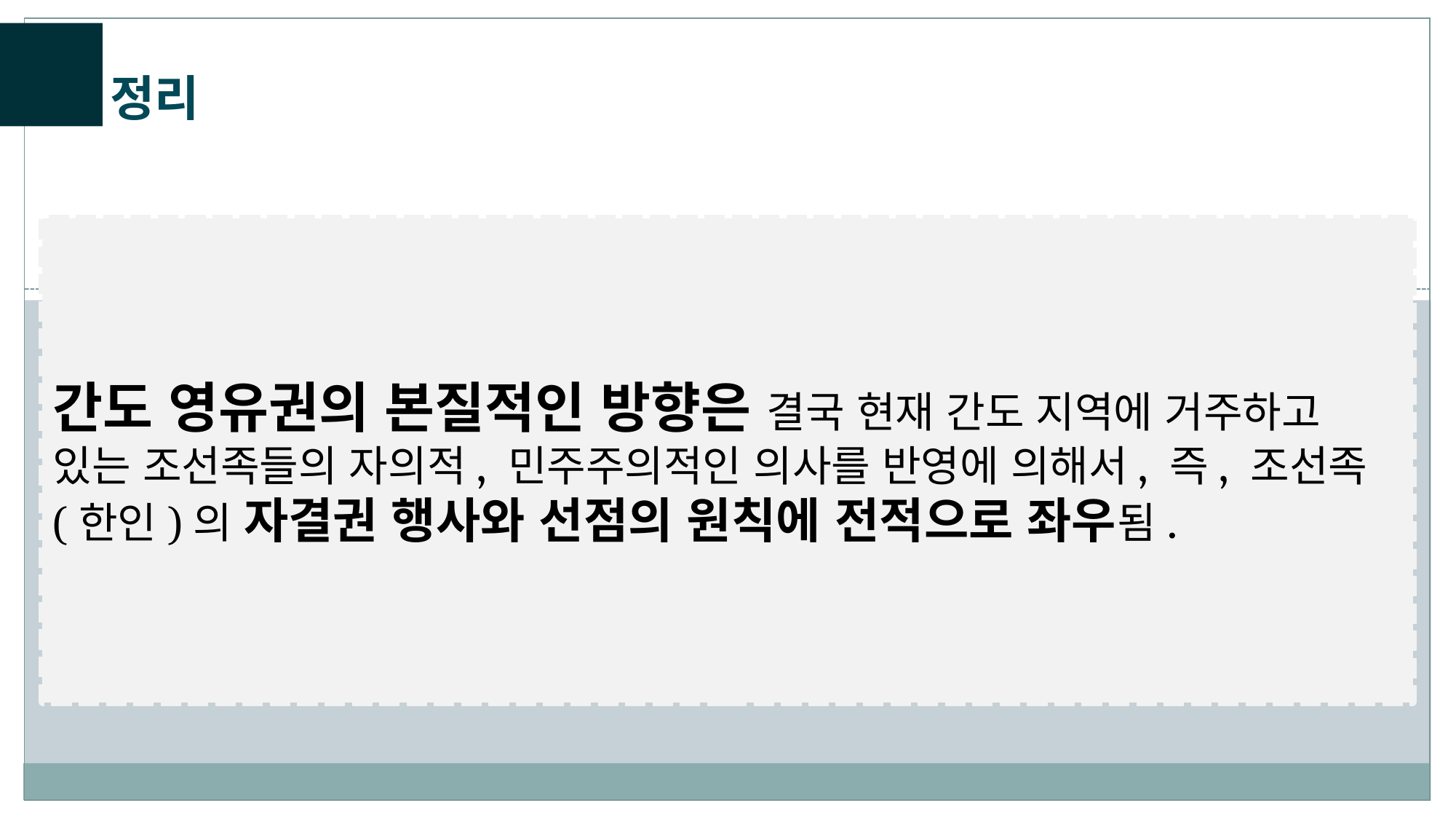

정리
간도 영유권의 본질적인 방향은 결국 현재 간도 지역에 거주하고 있는 조선족들의 자의적, 민주주의적인 의사를 반영에 의해서, 즉, 조선족(한인)의 자결권 행사와 선점의 원칙에 전적으로 좌우됨.